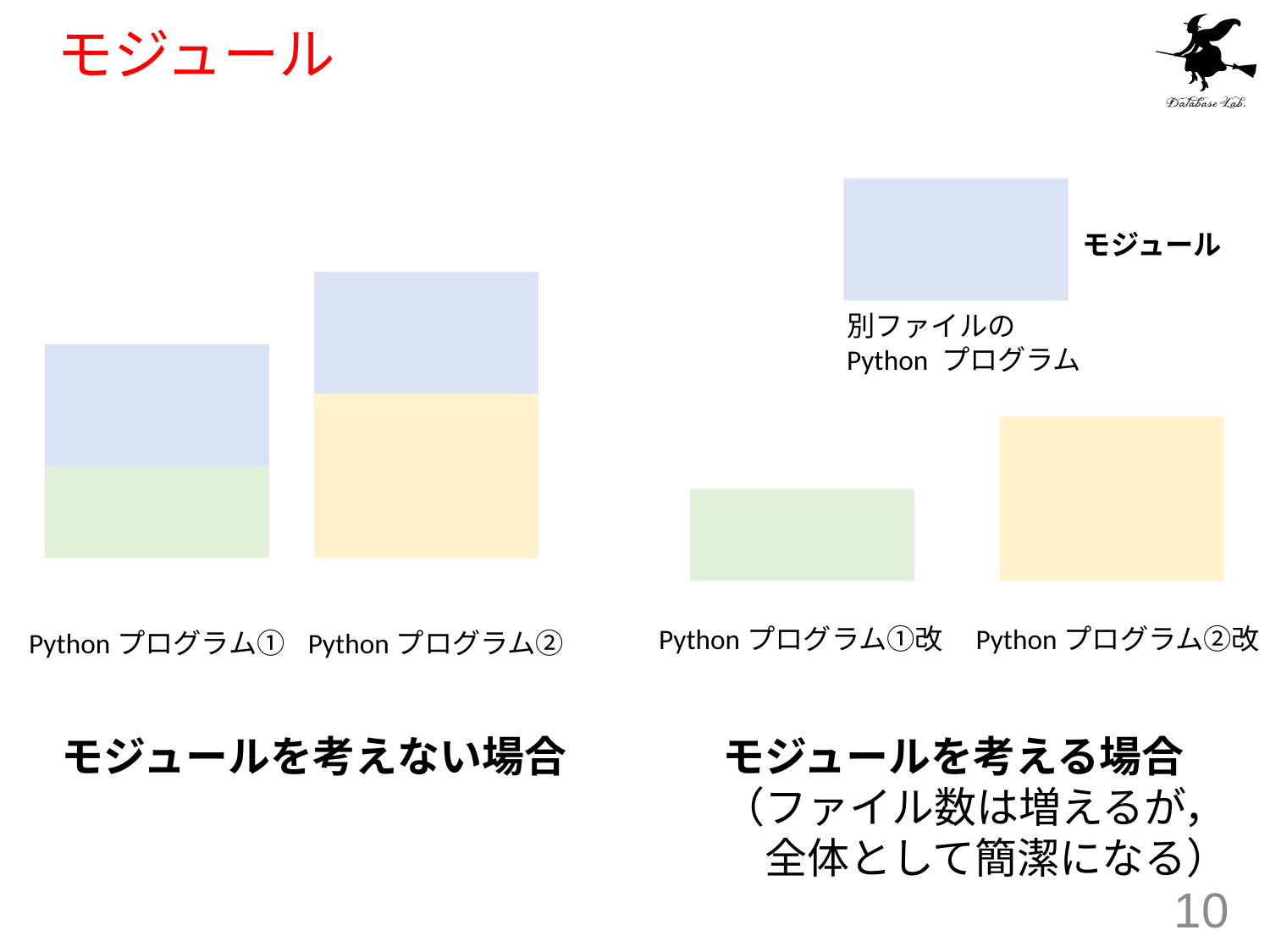

# モジュール

モジュール

別ファイルの
Python プログラム

Pythonプログラム①改
Pythonプログラム②改
Pythonプログラム①
Pythonプログラム②
モジュールを考えない場合
モジュールを考える場合
（ファイル数は増えるが，
　全体として簡潔になる）
10